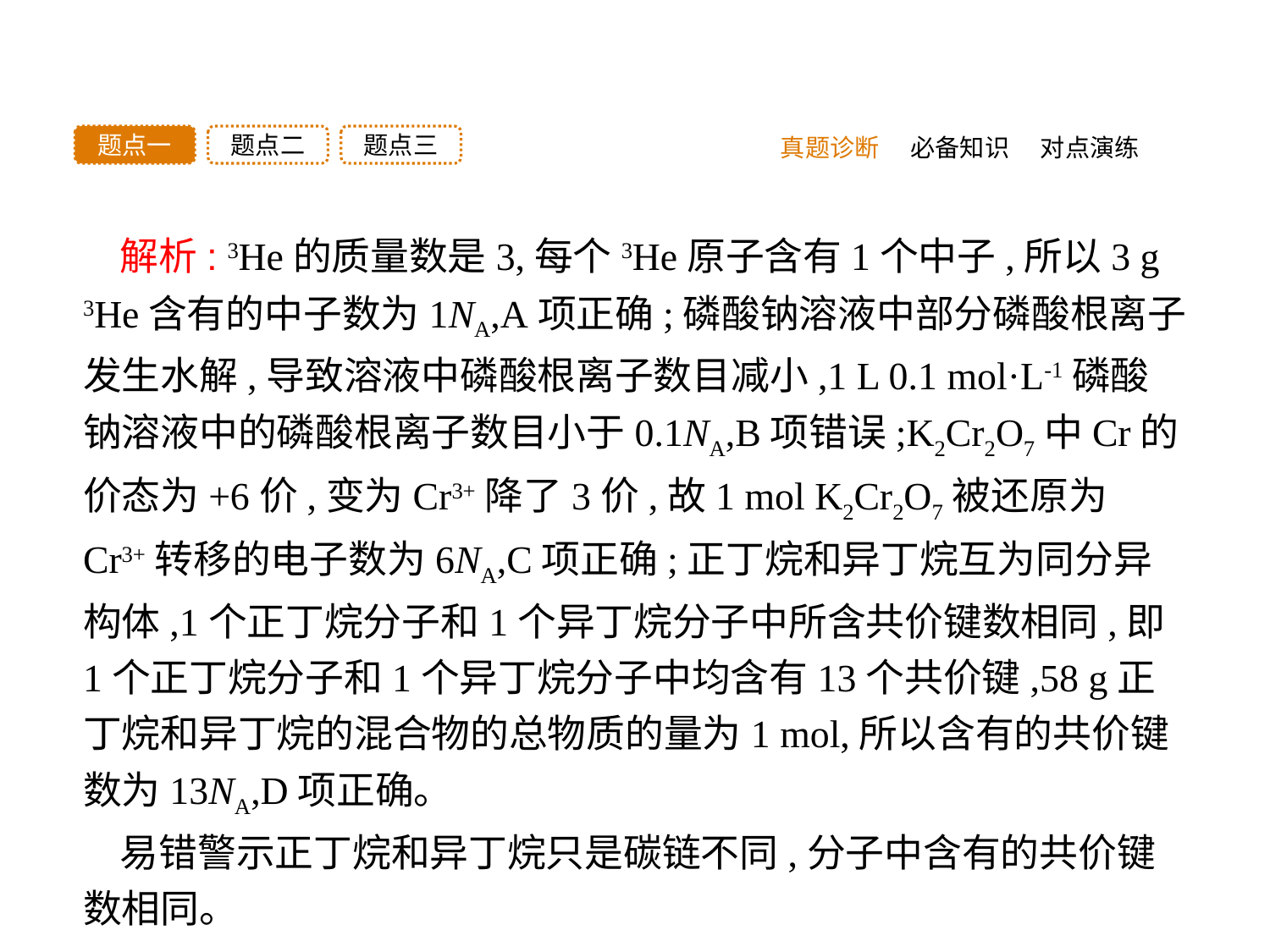

题点三
题点二
题点一
真题诊断
必备知识
对点演练
解析: 3He的质量数是3,每个3He原子含有1个中子,所以3 g 3He含有的中子数为1NA,A项正确;磷酸钠溶液中部分磷酸根离子发生水解,导致溶液中磷酸根离子数目减小,1 L 0.1 mol·L-1磷酸钠溶液中的磷酸根离子数目小于0.1NA,B项错误;K2Cr2O7中Cr的价态为+6价,变为Cr3+降了3价,故1 mol K2Cr2O7被还原为Cr3+转移的电子数为6NA,C项正确;正丁烷和异丁烷互为同分异构体,1个正丁烷分子和1个异丁烷分子中所含共价键数相同,即1个正丁烷分子和1个异丁烷分子中均含有13个共价键,58 g正丁烷和异丁烷的混合物的总物质的量为1 mol,所以含有的共价键数为13NA,D项正确。
易错警示正丁烷和异丁烷只是碳链不同,分子中含有的共价键数相同。